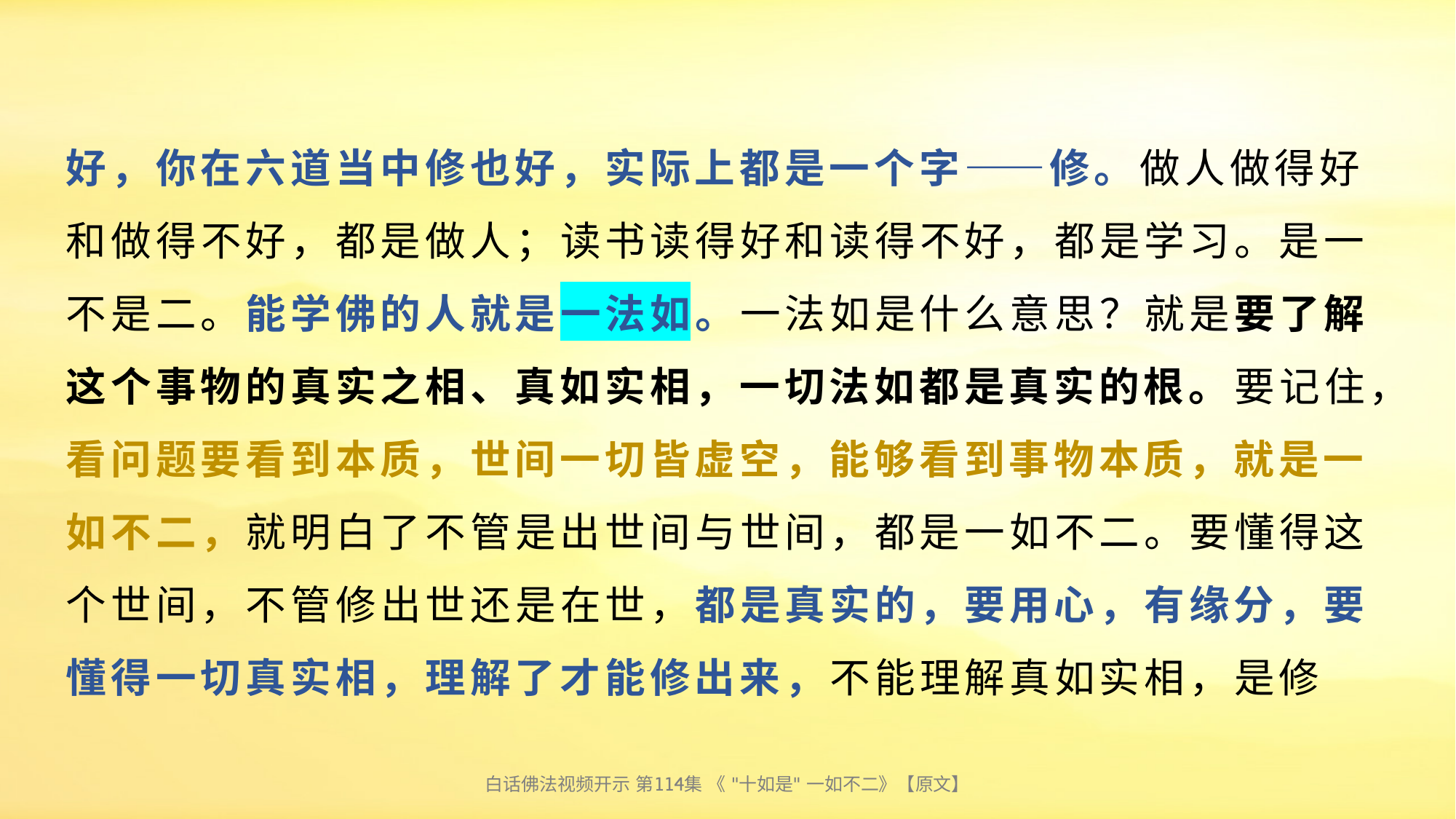

# 好，你在六道当中修也好，实际上都是一个字——修。做人做得好和做得不好，都是做人；读书读得好和读得不好，都是学习。是一不是二。能学佛的人就是一法如。一法如是什么意思？就是要了解这个事物的真实之相、真如实相，一切法如都是真实的根。要记住，看问题要看到本质，世间一切皆虚空，能够看到事物本质，就是一如不二，就明白了不管是出世间与世间，都是一如不二。要懂得这个世间，不管修出世还是在世，都是真实的，要用心，有缘分，要懂得一切真实相，理解了才能修出来，不能理解真如实相，是修
白话佛法视频开示 第114集 《 "十如是" 一如不二》【原文】